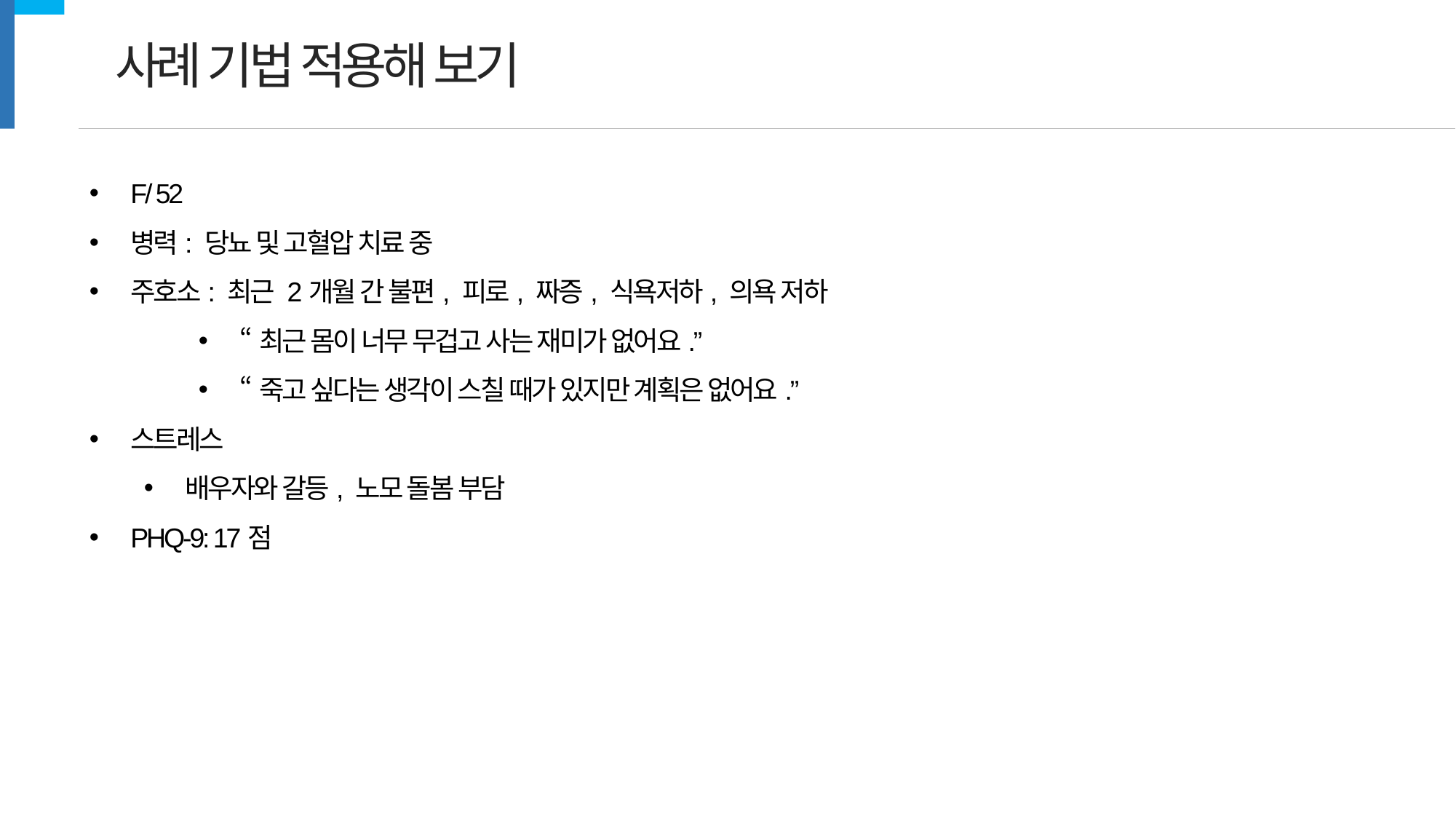

사례 기법 적용해 보기

F/ 52
병력: 당뇨 및 고혈압 치료 중
주호소: 최근 2개월 간 불편, 피로, 짜증, 식욕저하, 의욕 저하
“최근 몸이 너무 무겁고 사는 재미가 없어요.”
“죽고 싶다는 생각이 스칠 때가 있지만 계획은 없어요.”
스트레스
배우자와 갈등, 노모 돌봄 부담
PHQ-9: 17점